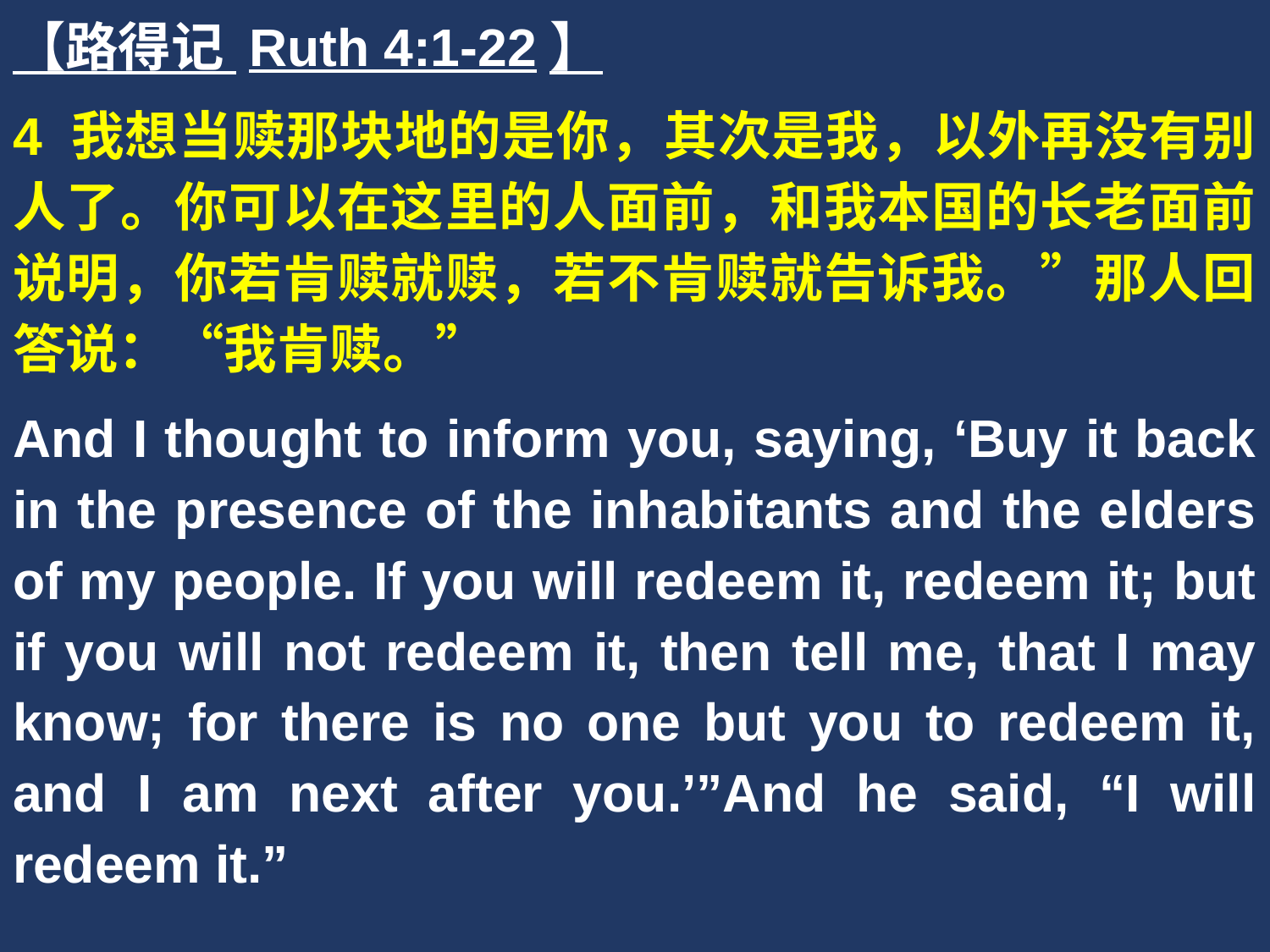

【路得记 Ruth 4:1-22】
4 我想当赎那块地的是你，其次是我，以外再没有别人了。你可以在这里的人面前，和我本国的长老面前说明，你若肯赎就赎，若不肯赎就告诉我。”那人回答说：“我肯赎。”
And I thought to inform you, saying, ‘Buy it back in the presence of the inhabitants and the elders of my people. If you will redeem it, redeem it; but if you will not redeem it, then tell me, that I may know; for there is no one but you to redeem it, and I am next after you.’”And he said, “I will redeem it.”